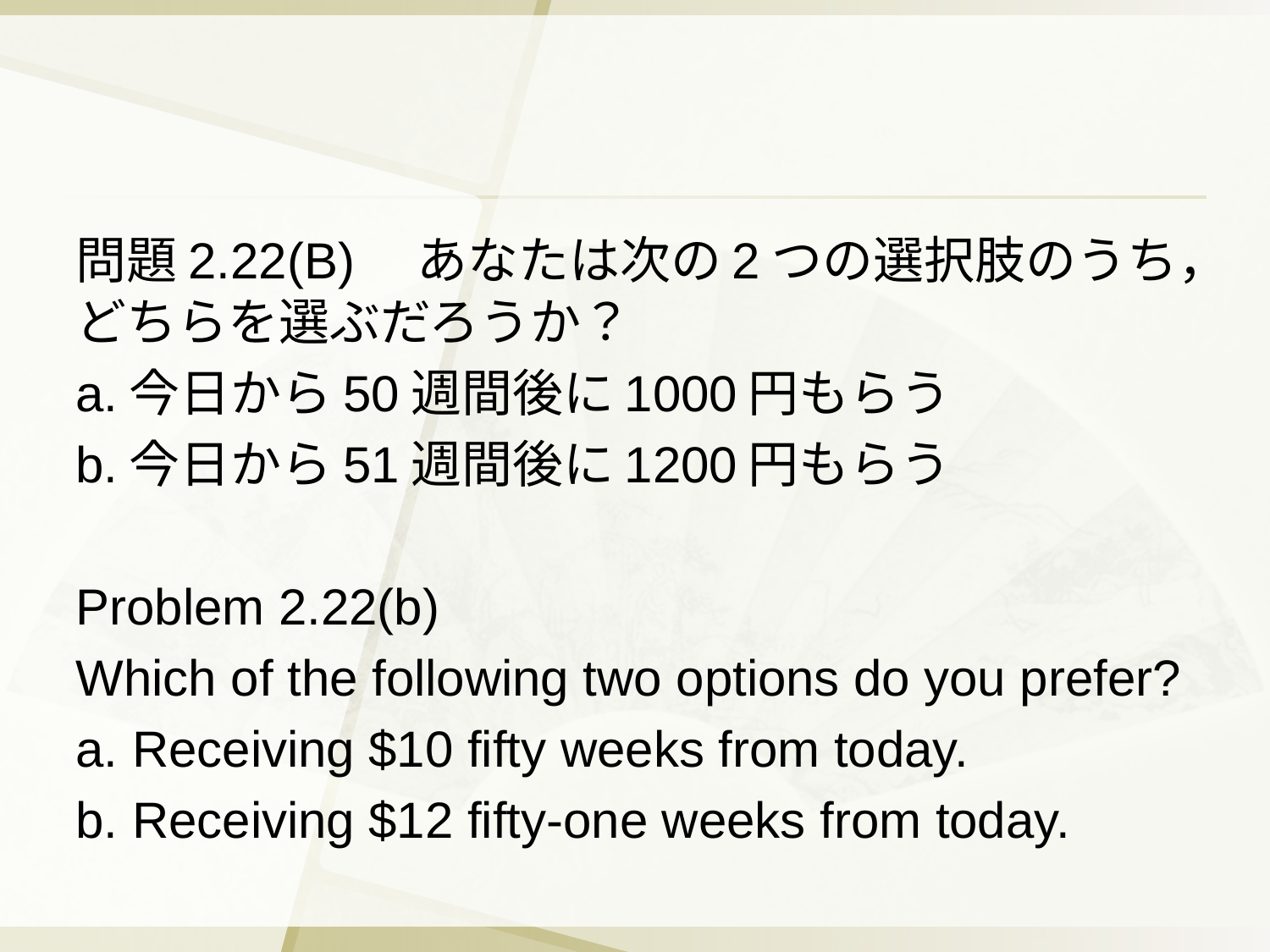

問題2.22(B)　あなたは次の2つの選択肢のうち，どちらを選ぶだろうか？
a.今日から50週間後に1000円もらう
b.今日から51週間後に1200円もらう

Problem 2.22(b)
Which of the following two options do you prefer?
a. Receiving $10 fifty weeks from today.
b. Receiving $12 fifty-one weeks from today.